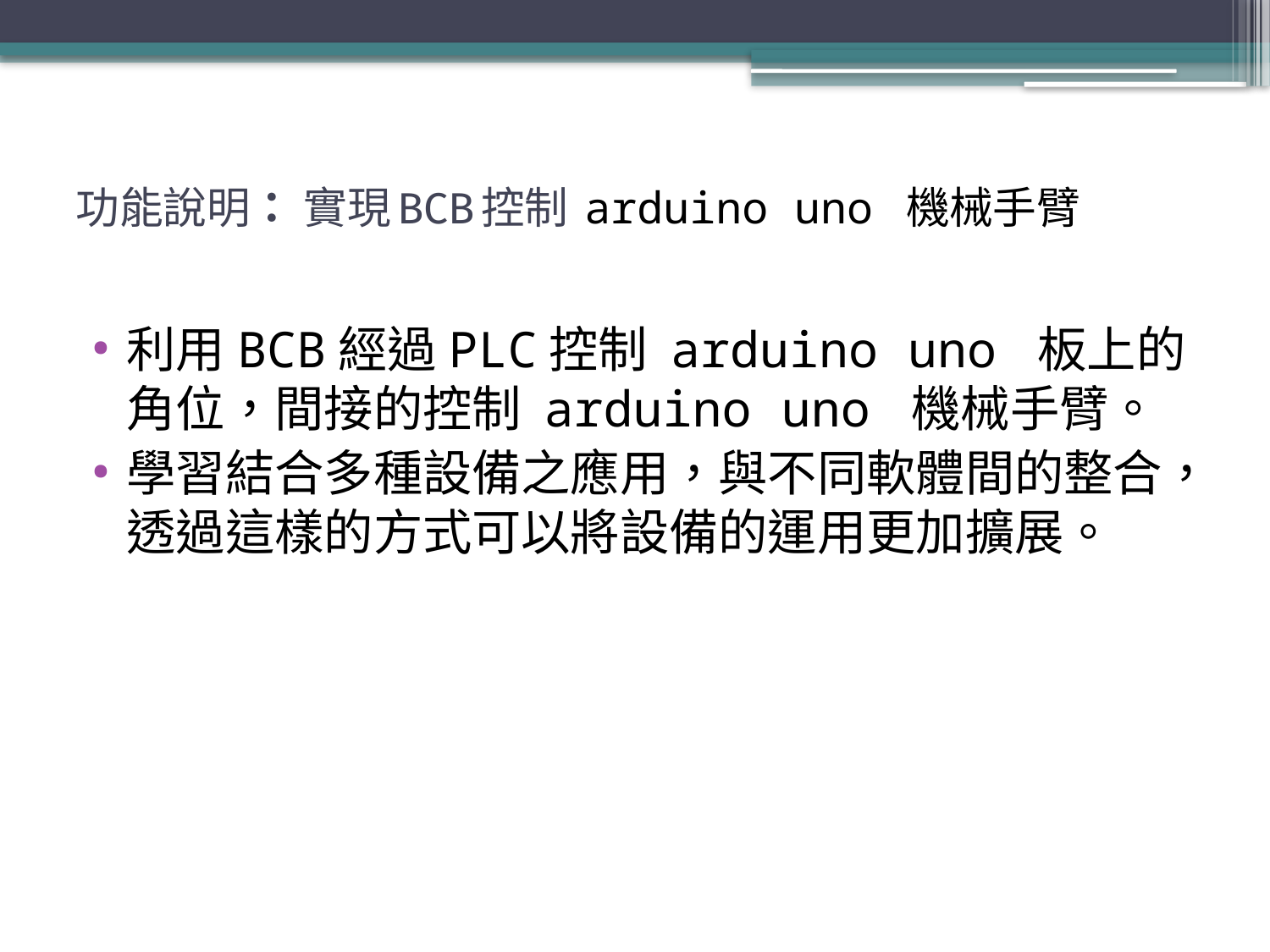

# 功能說明： 實現BCB控制 arduino uno 機械手臂
利用BCB經過PLC控制 arduino uno 板上的角位，間接的控制 arduino uno 機械手臂。
學習結合多種設備之應用，與不同軟體間的整合，透過這樣的方式可以將設備的運用更加擴展。